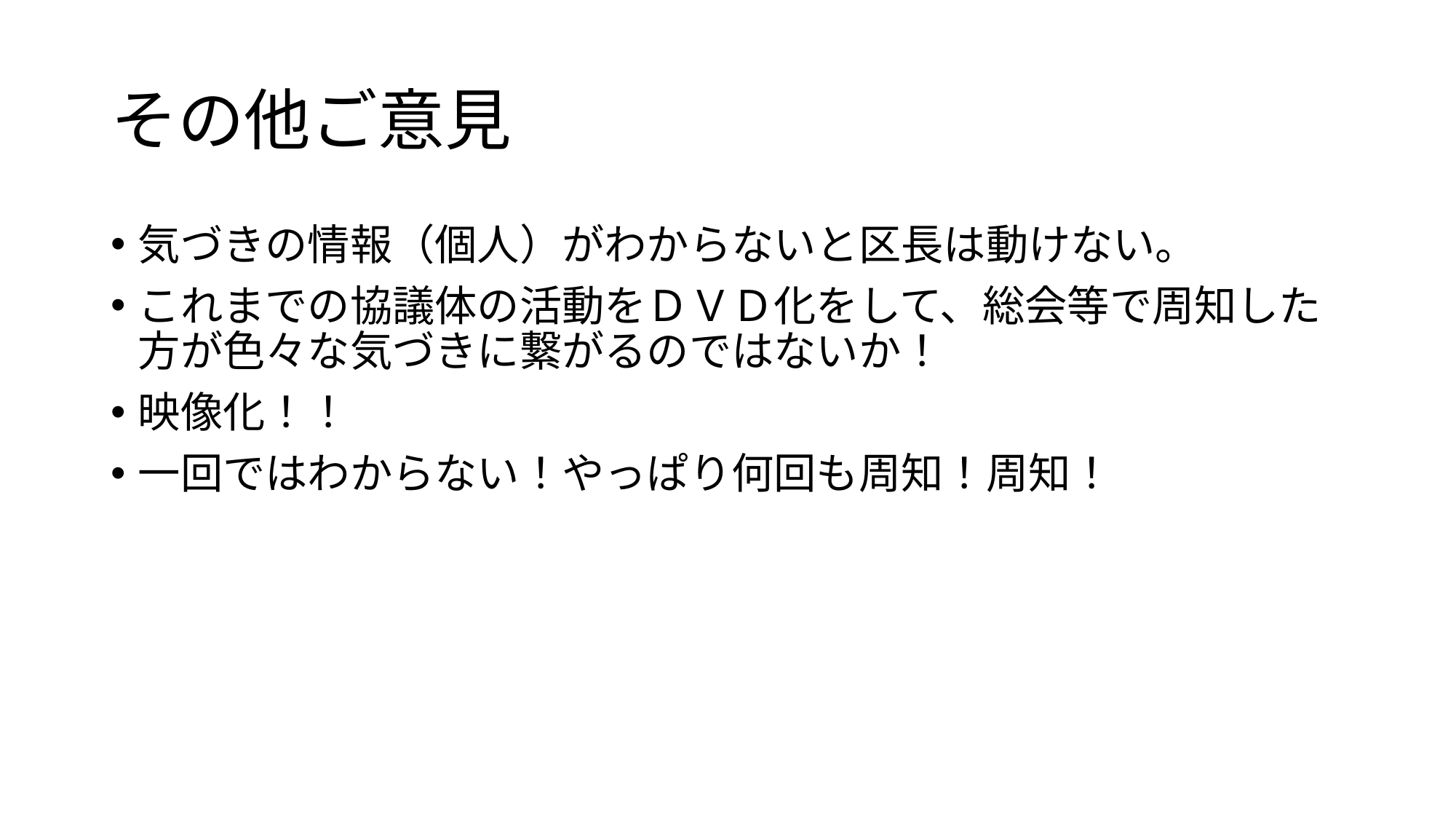

# その他ご意見
気づきの情報（個人）がわからないと区長は動けない。
これまでの協議体の活動をＤＶＤ化をして、総会等で周知した方が色々な気づきに繋がるのではないか！
映像化！！
一回ではわからない！やっぱり何回も周知！周知！